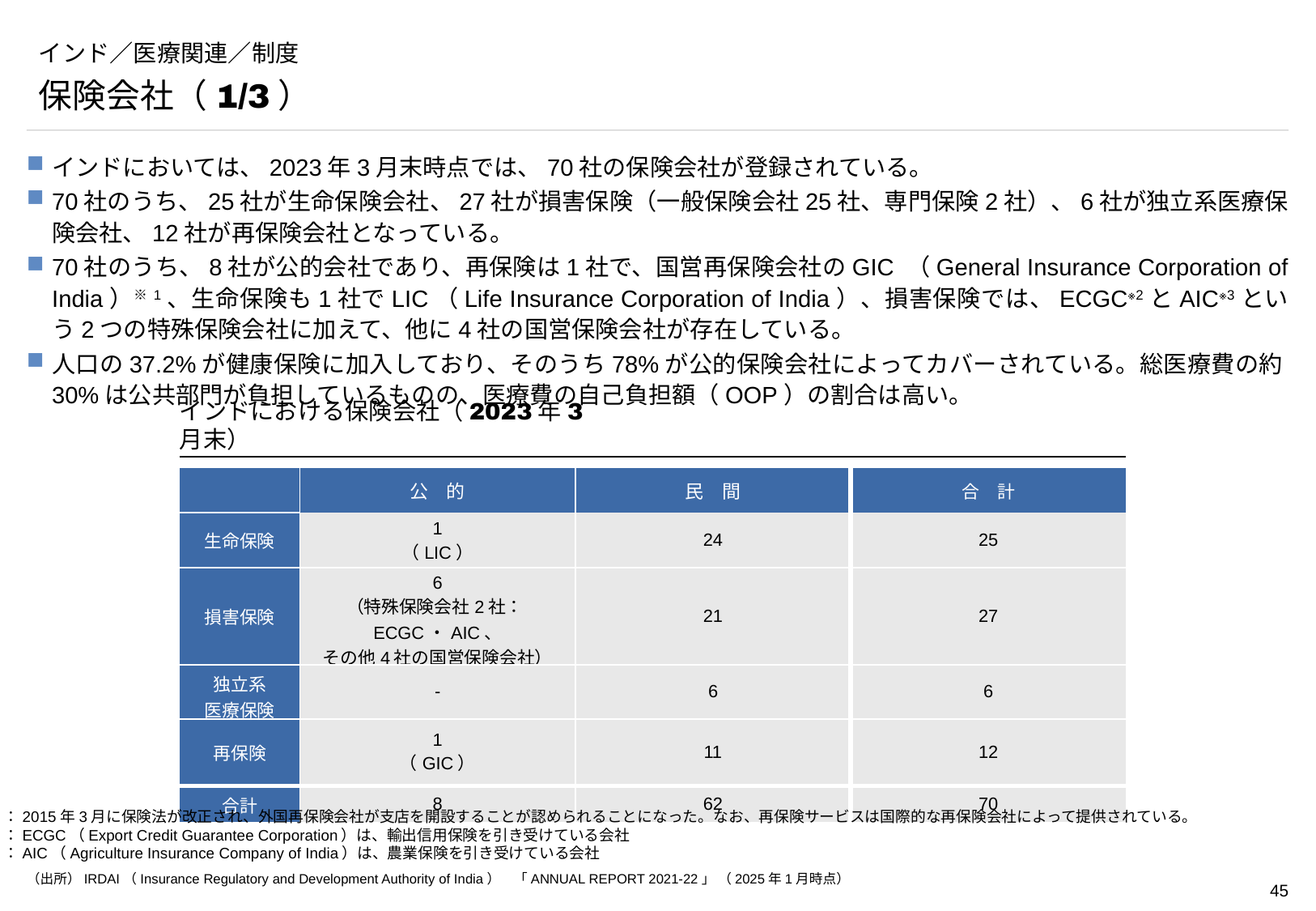

# インド／医療関連／制度
保険会社（1/3）
インドにおいては、2023年3月末時点では、70社の保険会社が登録されている。
70社のうち、25社が生命保険会社、27社が損害保険（一般保険会社25社、専門保険2社）、6社が独立系医療保険会社、12社が再保険会社となっている。
70社のうち、8社が公的会社であり、再保険は1社で、国営再保険会社のGIC （General Insurance Corporation of India）※1、生命保険も1社でLIC（Life Insurance Corporation of India）、損害保険では、ECGC※2とAIC※3という2つの特殊保険会社に加えて、他に4社の国営保険会社が存在している。
人口の37.2%が健康保険に加入しており、そのうち78%が公的保険会社によってカバーされている。総医療費の約30%は公共部門が負担しているものの、医療費の自己負担額（OOP）の割合は高い。
インドにおける保険会社（2023年3月末）
|  | 公　的 | 民　間 | 合　計 |
| --- | --- | --- | --- |
| 生命保険 | 1 （LIC） | 24 | 25 |
| 損害保険 | 6 （特殊保険会社2社：ECGC・AIC、 その他4社の国営保険会社） | 21 | 27 |
| 独立系 医療保険 | ‐ | 6 | 6 |
| 再保険 | 1 （GIC） | 11 | 12 |
| 合計 | 8 | 62 | 70 |
※1：2015年3月に保険法が改正され、外国再保険会社が支店を開設することが認められることになった。なお、再保険サービスは国際的な再保険会社によって提供されている。
※2：ECGC（Export Credit Guarantee Corporation）は、輸出信用保険を引き受けている会社
※3：AIC（Agriculture Insurance Company of India）は、農業保険を引き受けている会社
（出所）IRDAI（Insurance Regulatory and Development Authority of India）　「ANNUAL REPORT 2021-22」 （2025年1月時点）